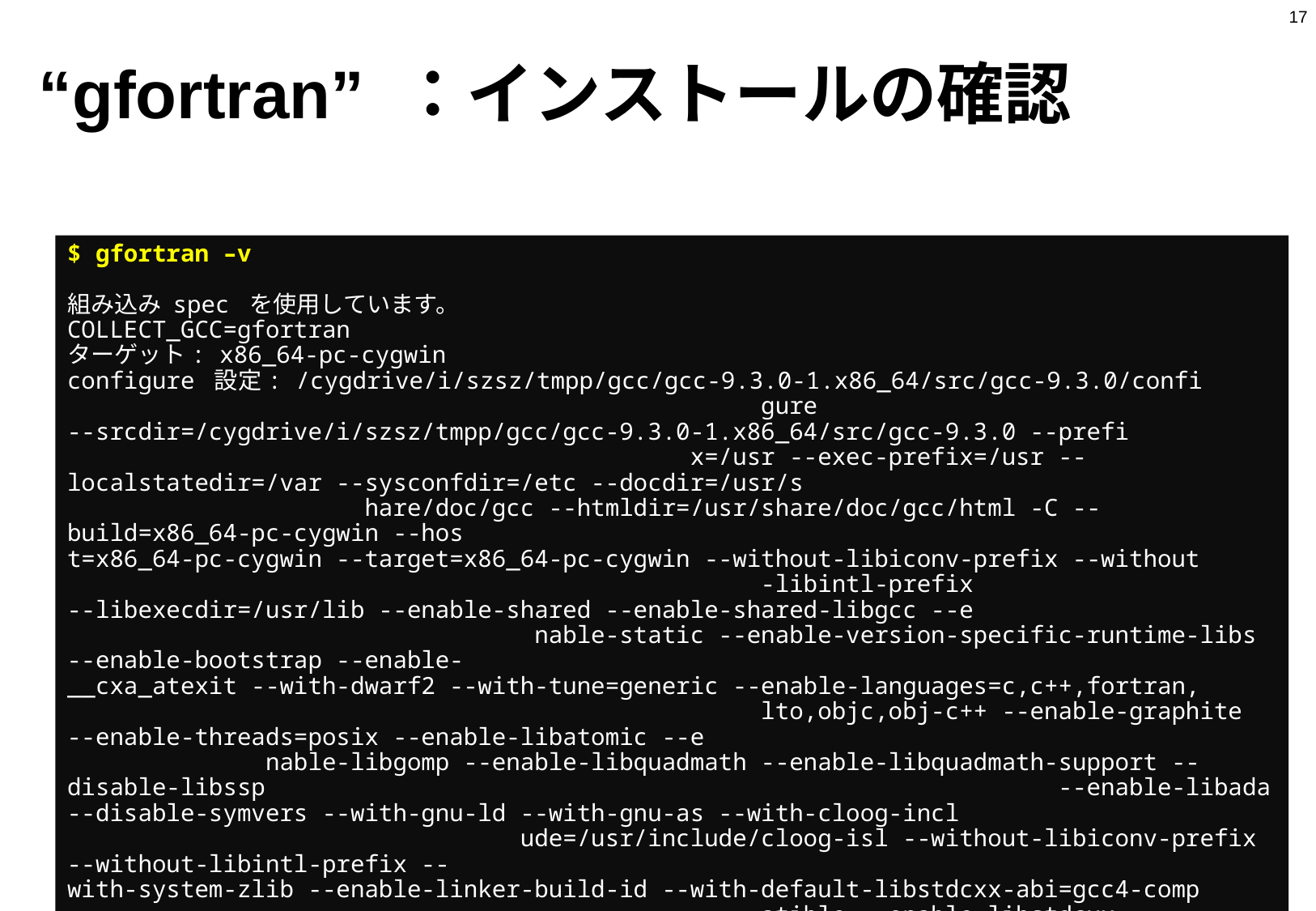

17
# “gfortran” ：インストールの確認
$ gfortran –v

組み込み spec を使用しています。
COLLECT_GCC=gfortran
ターゲット: x86_64-pc-cygwin
configure 設定: /cygdrive/i/szsz/tmpp/gcc/gcc-9.3.0-1.x86_64/src/gcc-9.3.0/confi                                                       gure --srcdir=/cygdrive/i/szsz/tmpp/gcc/gcc-9.3.0-1.x86_64/src/gcc-9.3.0 --prefi                                                       x=/usr --exec-prefix=/usr --localstatedir=/var --sysconfdir=/etc --docdir=/usr/s                                                       hare/doc/gcc --htmldir=/usr/share/doc/gcc/html -C --build=x86_64-pc-cygwin --hos                                                       t=x86_64-pc-cygwin --target=x86_64-pc-cygwin --without-libiconv-prefix --without                                                       -libintl-prefix --libexecdir=/usr/lib --enable-shared --enable-shared-libgcc --e                                                       nable-static --enable-version-specific-runtime-libs --enable-bootstrap --enable-                                                       __cxa_atexit --with-dwarf2 --with-tune=generic --enable-languages=c,c++,fortran,                                                       lto,objc,obj-c++ --enable-graphite --enable-threads=posix --enable-libatomic --e                                                       nable-libgomp --enable-libquadmath --enable-libquadmath-support --disable-libssp                                                        --enable-libada --disable-symvers --with-gnu-ld --with-gnu-as --with-cloog-incl                                                       ude=/usr/include/cloog-isl --without-libiconv-prefix --without-libintl-prefix --                                                       with-system-zlib --enable-linker-build-id --with-default-libstdcxx-abi=gcc4-comp                                                       atible --enable-libstdcxx-filesystem-ts
スレッドモデル: posix
gcc バージョン 9.3.0 (GCC)